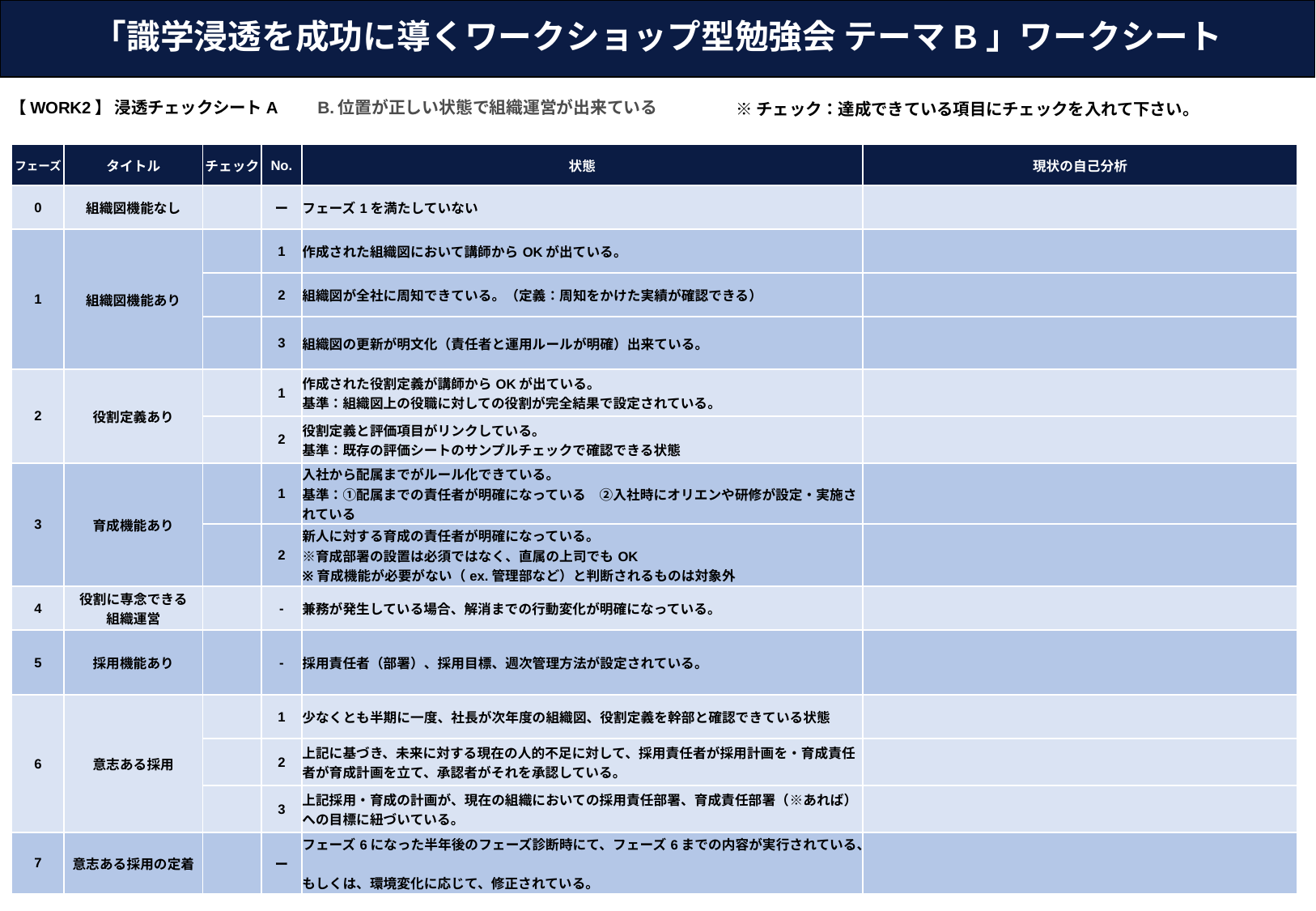

# 「識学浸透を成功に導くワークショップ型勉強会 テーマB」ワークシート
【WORK2】 浸透チェックシートA
B.位置が正しい状態で組織運営が出来ている
※チェック：達成できている項目にチェックを入れて下さい。
| フェーズ | タイトル | チェック | No. | 状態 | 現状の自己分析 |
| --- | --- | --- | --- | --- | --- |
| 0 | 組織図機能なし |  | ー | フェーズ1を満たしていない |  |
| 1 | 組織図機能あり |  | 1 | 作成された組織図において講師からOKが出ている。 |  |
|  |  |  | 2 | 組織図が全社に周知できている。（定義：周知をかけた実績が確認できる） |  |
|  |  |  | 3 | 組織図の更新が明文化（責任者と運用ルールが明確）出来ている。 |  |
| 2 | 役割定義あり |  | 1 | 作成された役割定義が講師からOKが出ている。 基準：組織図上の役職に対しての役割が完全結果で設定されている。 |  |
|  |  |  | 2 | 役割定義と評価項目がリンクしている。 基準：既存の評価シートのサンプルチェックで確認できる状態 |  |
| 3 | 育成機能あり |  | 1 | 入社から配属までがルール化できている。 基準：①配属までの責任者が明確になっている　②入社時にオリエンや研修が設定・実施されている |  |
|  |  |  | 2 | 新人に対する育成の責任者が明確になっている。 ※育成部署の設置は必須ではなく、直属の上司でもOK ※育成機能が必要がない（ex.管理部など）と判断されるものは対象外 |  |
| 4 | 役割に専念できる 組織運営 |  | - | 兼務が発生している場合、解消までの行動変化が明確になっている。 |  |
| 5 | 採用機能あり |  | - | 採用責任者（部署）、採用目標、週次管理方法が設定されている。 |  |
| 6 | 意志ある採用 |  | 1 | 少なくとも半期に一度、社長が次年度の組織図、役割定義を幹部と確認できている状態 |  |
|  |  |  | 2 | 上記に基づき、未来に対する現在の人的不足に対して、採用責任者が採用計画を・育成責任者が育成計画を立て、承認者がそれを承認している。 |  |
|  |  |  | 3 | 上記採用・育成の計画が、現在の組織においての採用責任部署、育成責任部署（※あれば）への目標に紐づいている。 |  |
| 7 | 意志ある採用の定着 |  | ー | フェーズ6になった半年後のフェーズ診断時にて、フェーズ6までの内容が実行されている、 もしくは、環境変化に応じて、修正されている。 |  |